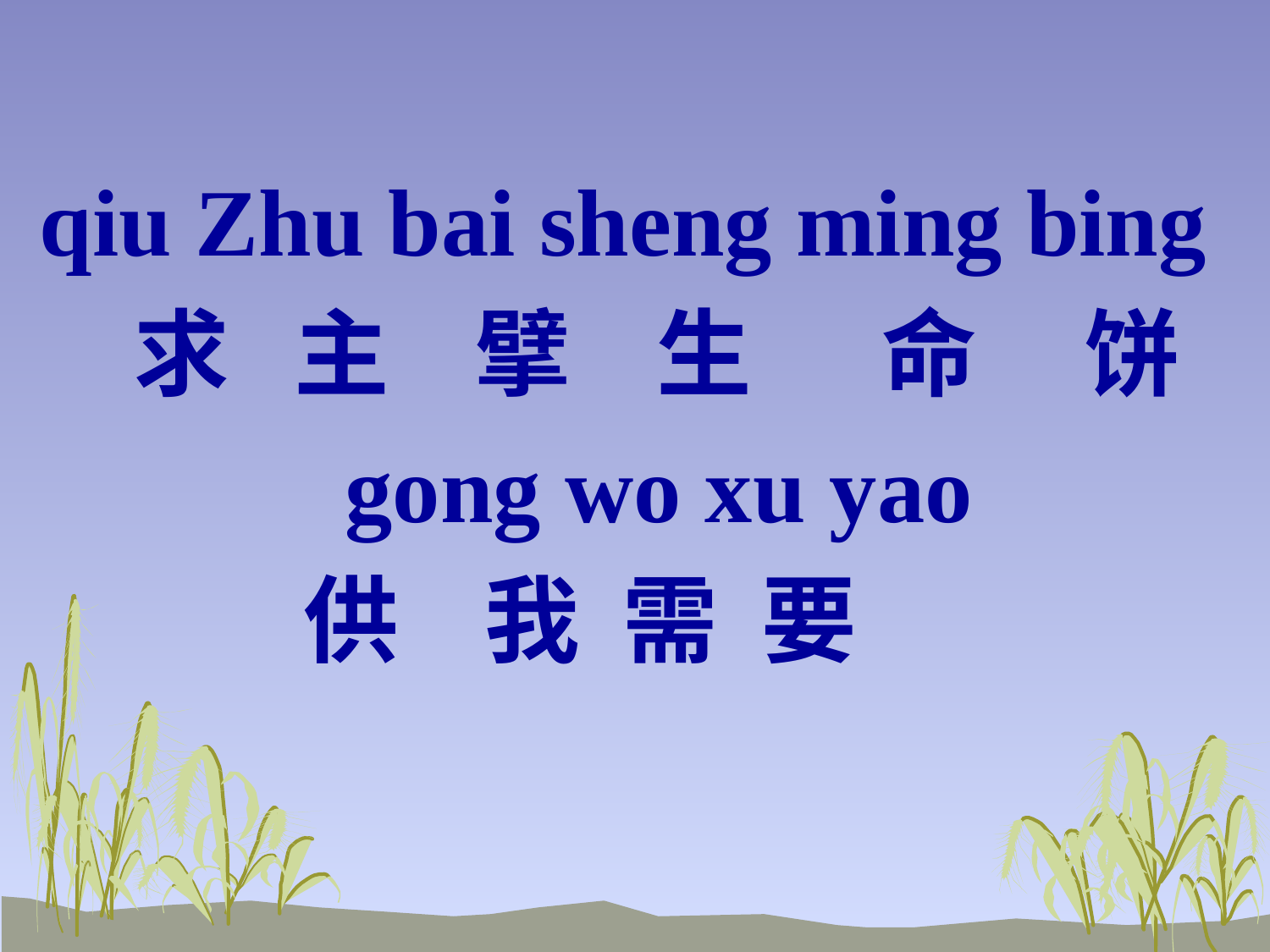

qiu Zhu bai sheng ming bing
 求   主    擘    生      命     饼
  gong wo xu yao
  供    我  需  要